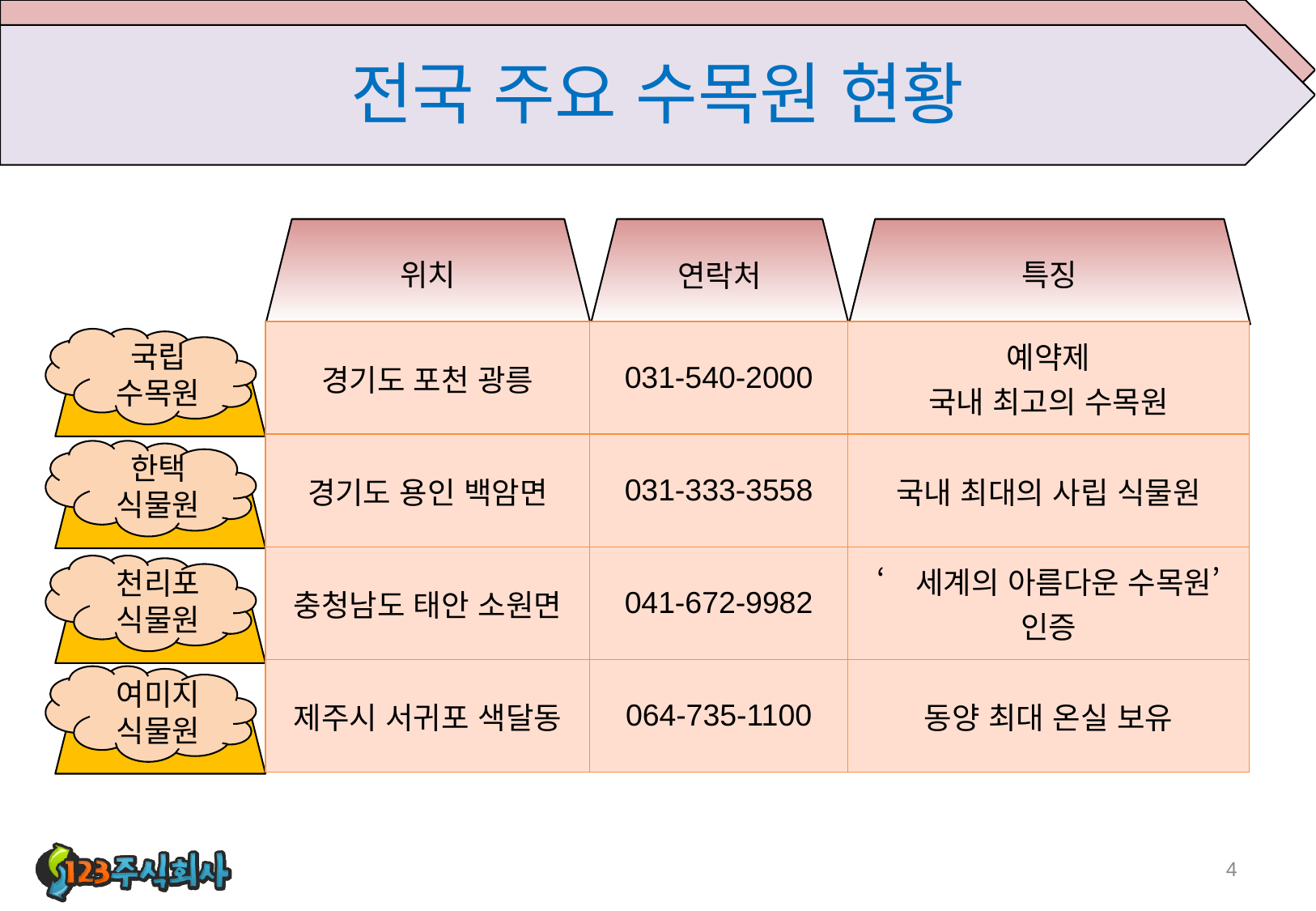

# 전국 주요 수목원 현황
위치
연락처
특징
| 경기도 포천 광릉 | 031-540-2000 | 예약제 국내 최고의 수목원 |
| --- | --- | --- |
| 경기도 용인 백암면 | 031-333-3558 | 국내 최대의 사립 식물원 |
| 충청남도 태안 소원면 | 041-672-9982 | ‘세계의 아름다운 수목원’ 인증 |
| 제주시 서귀포 색달동 | 064-735-1100 | 동양 최대 온실 보유 |
국립
수목원

한택
식물원

천리포
식물원

여미지
식물원

4